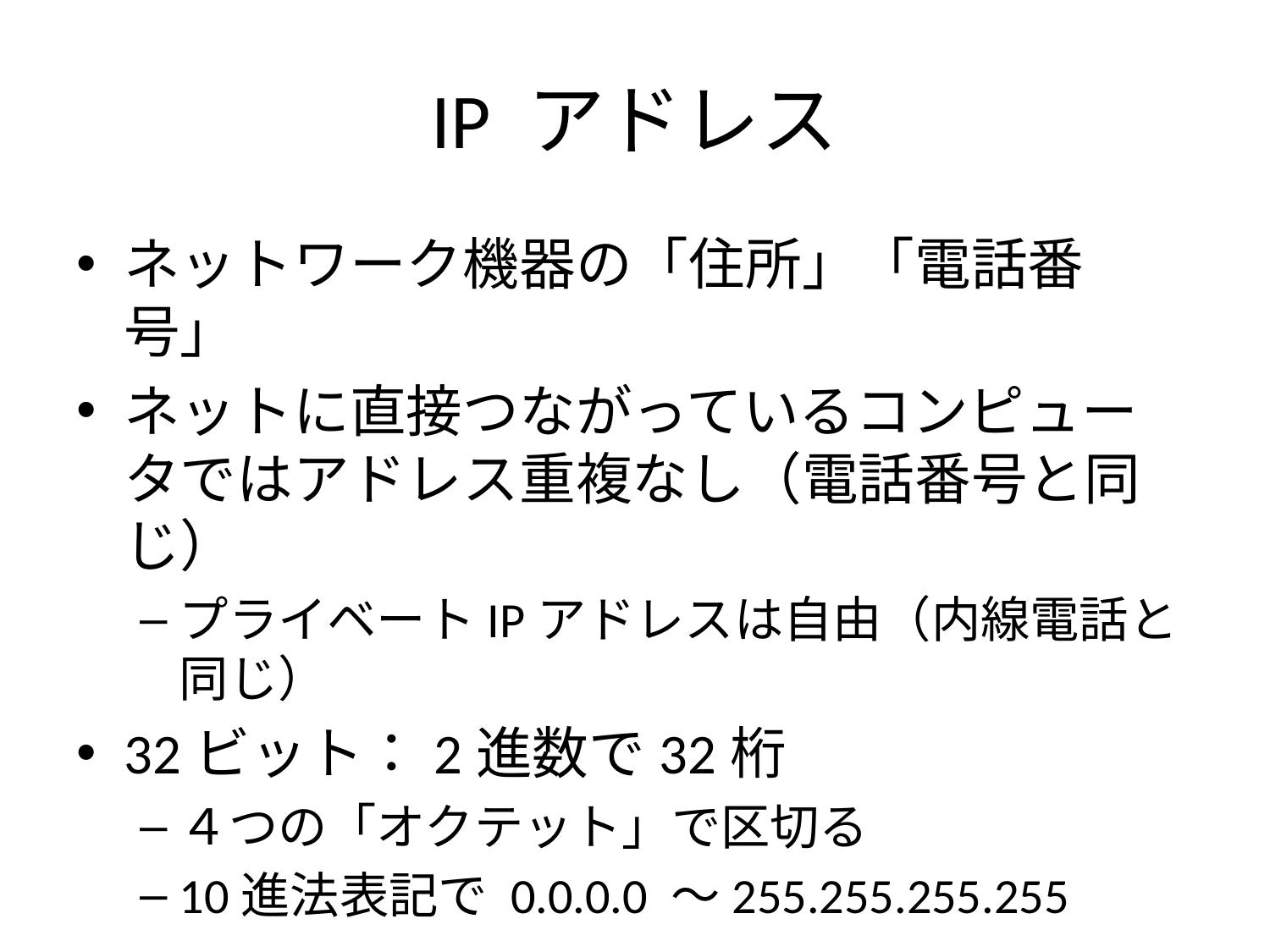

# IP アドレス
ネットワーク機器の「住所」「電話番号」
ネットに直接つながっているコンピュータではアドレス重複なし（電話番号と同じ）
プライベートIPアドレスは自由（内線電話と同じ）
32ビット：2進数で32桁
４つの「オクテット」で区切る
10進法表記で 0.0.0.0 ～255.255.255.255